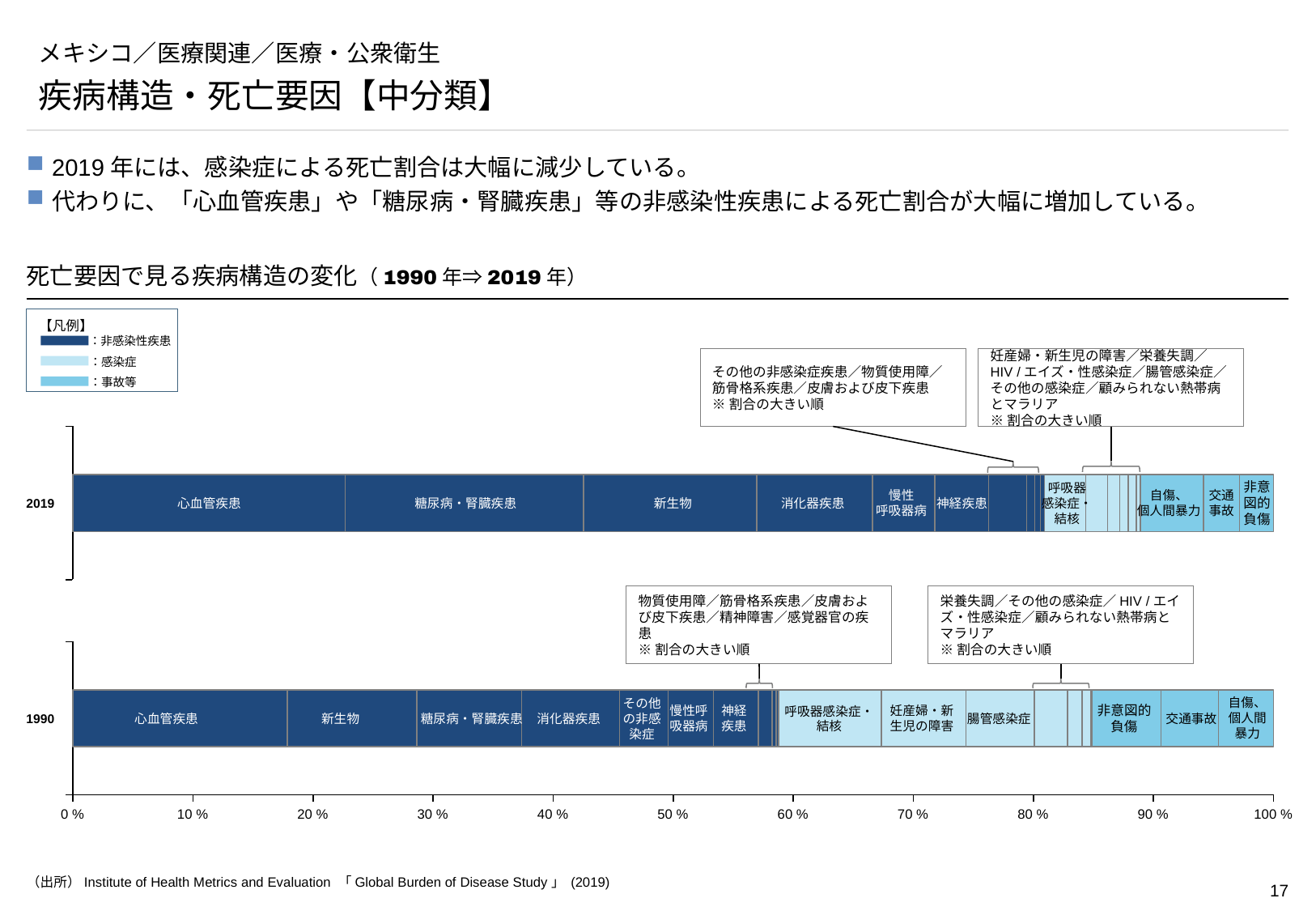

# メキシコ／医療関連／医療・公衆衛生
疾病構造・死亡要因【中分類】
2019年には、感染症による死亡割合は大幅に減少している。
代わりに、「心血管疾患」や「糖尿病・腎臓疾患」等の非感染性疾患による死亡割合が大幅に増加している。
死亡要因で見る疾病構造の変化（1990年⇒2019年）
【凡例】
：非感染性疾患

：感染症

：事故等

その他の非感染症疾患／物質使用障／筋骨格系疾患／皮膚および皮下疾患
※割合の大きい順
妊産婦・新生児の障害／栄養失調／HIV /エイズ・性感染症／腸管感染症／その他の感染症／顧みられない熱帯病とマラリア
※割合の大きい順

### Chart

| Category |  |  |  |  |  |  |  |  |  |  |  |  |  |  |  |  |  |  |  |  |  |
|---|---|---|---|---|---|---|---|---|---|---|---|---|---|---|---|---|---|---|---|---|---|

呼吸器
感染症・
結核
非意図的負傷
慢性
呼吸器病
自傷、
個人間暴力
交通
事故
2019
心血管疾患
糖尿病・腎臓疾患
新生物
神経疾患
消化器疾患
物質使用障／筋骨格系疾患／皮膚および皮下疾患／精神障害／感覚器官の疾患
※割合の大きい順
栄養失調／その他の感染症／HIV /エイズ・性感染症／顧みられない熱帯病とマラリア
※割合の大きい順

### Chart

| Category |  |  |  |  |  |  |  |  |  |  |  |  |  |  |  |  |  |  |  |  |  |  |
|---|---|---|---|---|---|---|---|---|---|---|---|---|---|---|---|---|---|---|---|---|---|---|

呼吸器感染症・
結核
自傷、
個人間
暴力
その他の非感染症
非意図的負傷
慢性呼吸器病
神経疾患
妊産婦・新生児の障害
1990
心血管疾患
新生物
糖尿病・腎臓疾患
腸管感染症
交通事故
消化器疾患
（出所）Institute of Health Metrics and Evaluation 「Global Burden of Disease Study」 (2019)